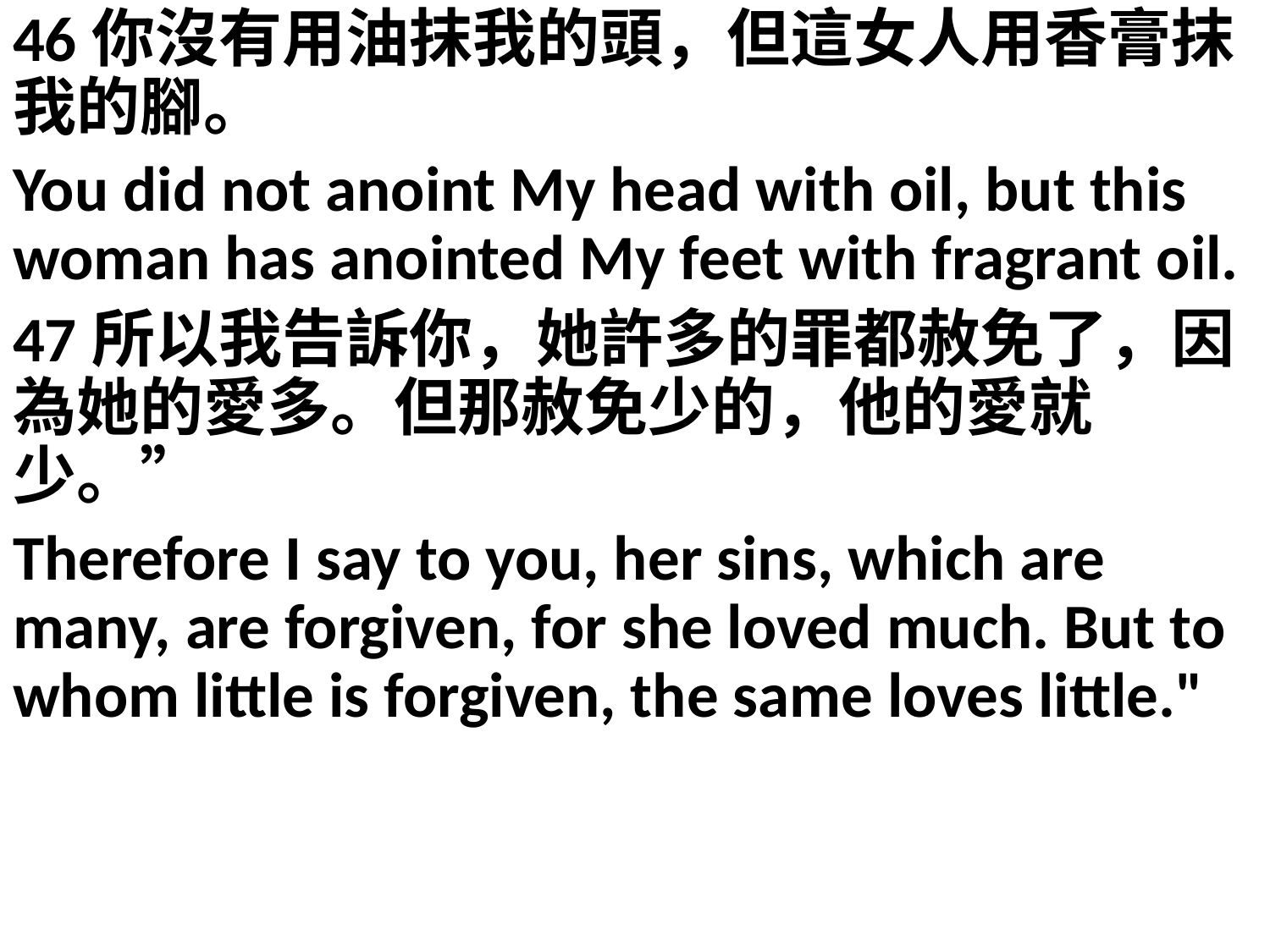

46你沒有用油抹我的頭，但這女人用香膏抹我的腳。
You did not anoint My head with oil, but this woman has anointed My feet with fragrant oil.
47所以我告訴你，她許多的罪都赦免了，因為她的愛多。但那赦免少的，他的愛就少。”
Therefore I say to you, her sins, which are many, are forgiven, for she loved much. But to whom little is forgiven, the same loves little."